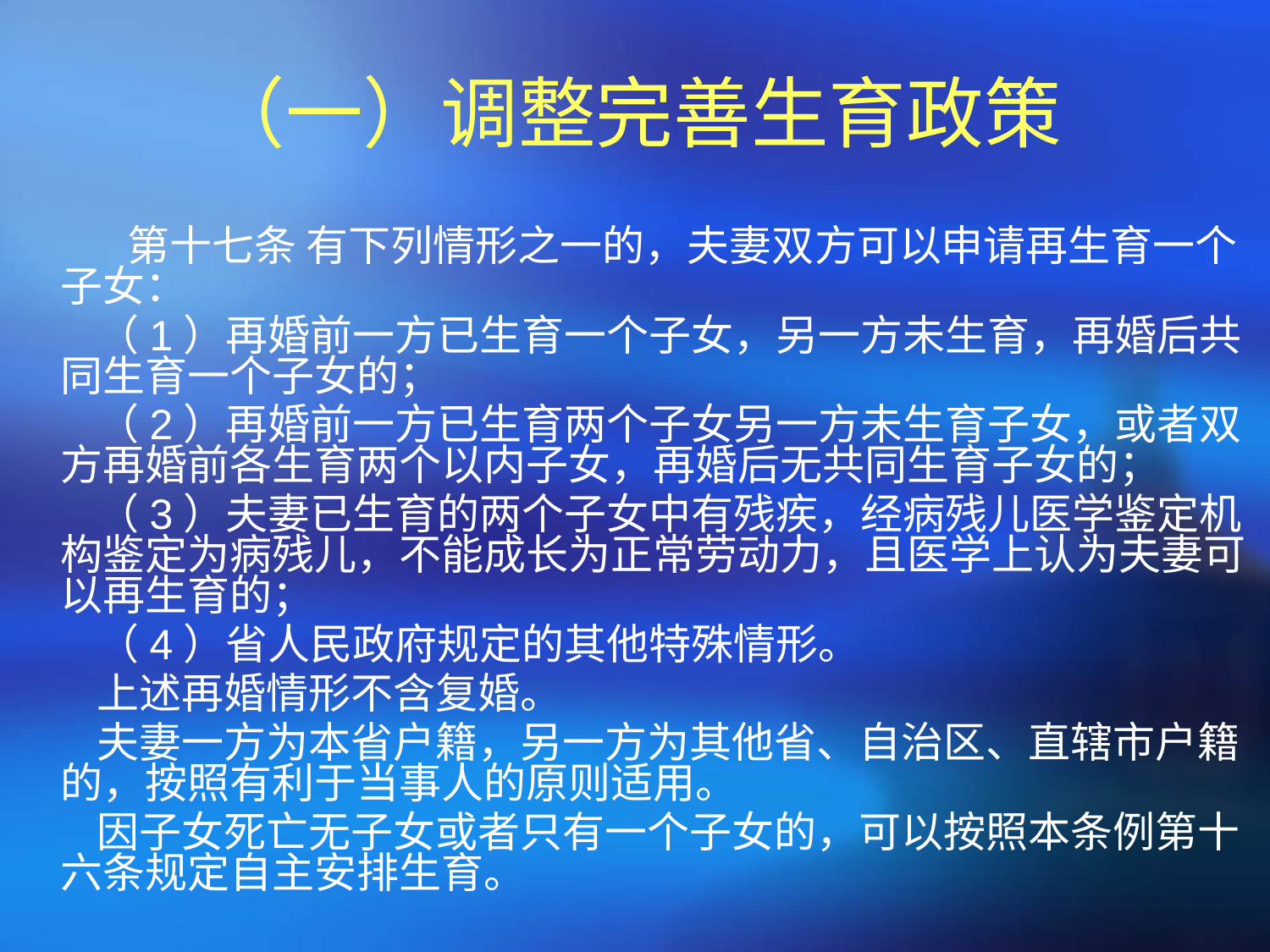

# （一）调整完善生育政策
           第十七条 有下列情形之一的，夫妻双方可以申请再生育一个子女：
　　（1）再婚前一方已生育一个子女，另一方未生育，再婚后共同生育一个子女的；
　　（2）再婚前一方已生育两个子女另一方未生育子女，或者双方再婚前各生育两个以内子女，再婚后无共同生育子女的；
　　（3）夫妻已生育的两个子女中有残疾，经病残儿医学鉴定机构鉴定为病残儿，不能成长为正常劳动力，且医学上认为夫妻可以再生育的；
　　（4）省人民政府规定的其他特殊情形。
　　上述再婚情形不含复婚。
　　夫妻一方为本省户籍，另一方为其他省、自治区、直辖市户籍的，按照有利于当事人的原则适用。
　　因子女死亡无子女或者只有一个子女的，可以按照本条例第十六条规定自主安排生育。